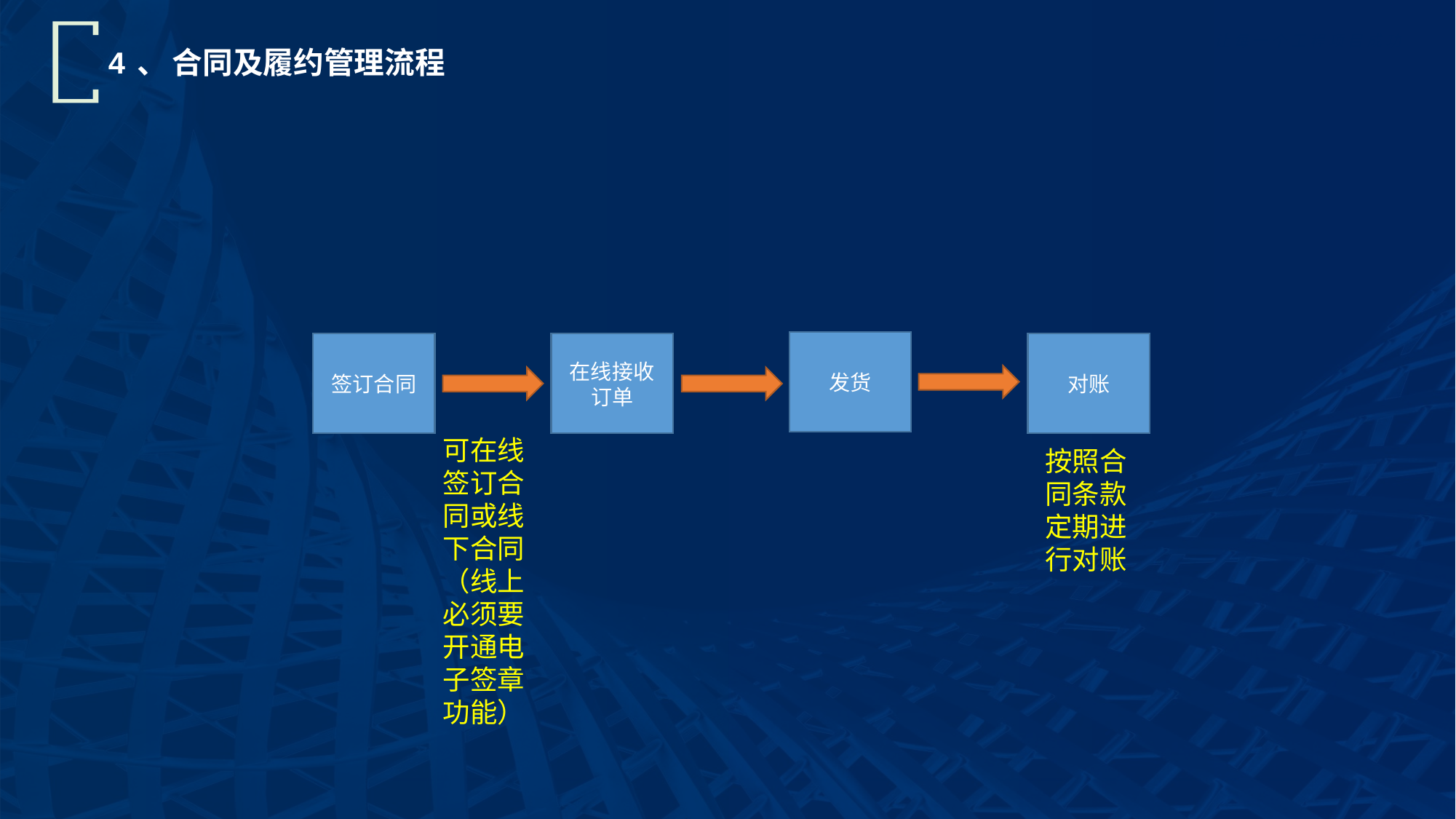

# 4、合同及履约管理流程
发货
签订合同
在线接收订单
对账

可在线签订合同或线下合同（线上必须要开通电子签章功能）
按照合同条款定期进行对账